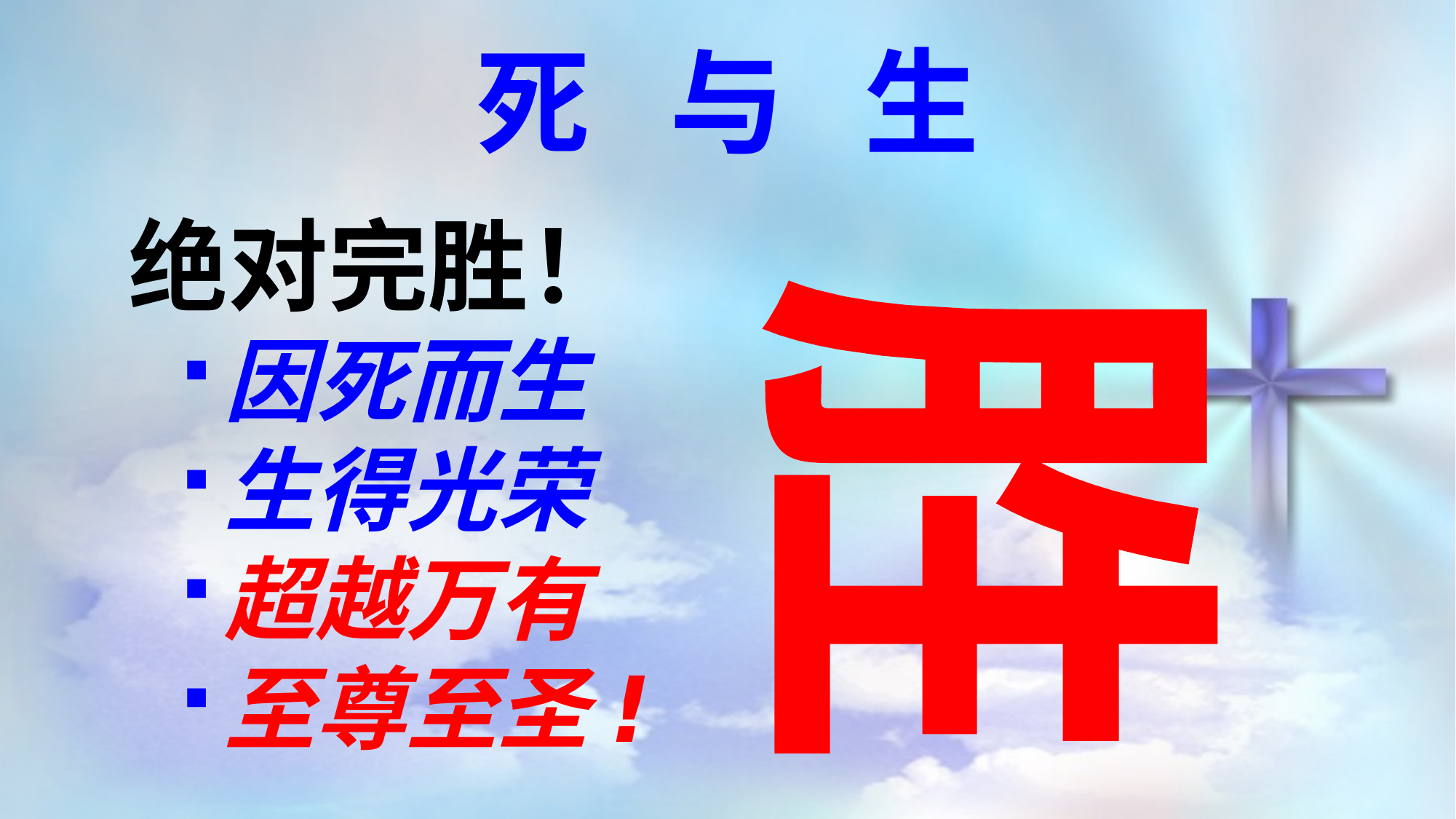

死  与  生
绝对完胜！
因死而生
生得光荣
超越万有
至尊至圣!
胜